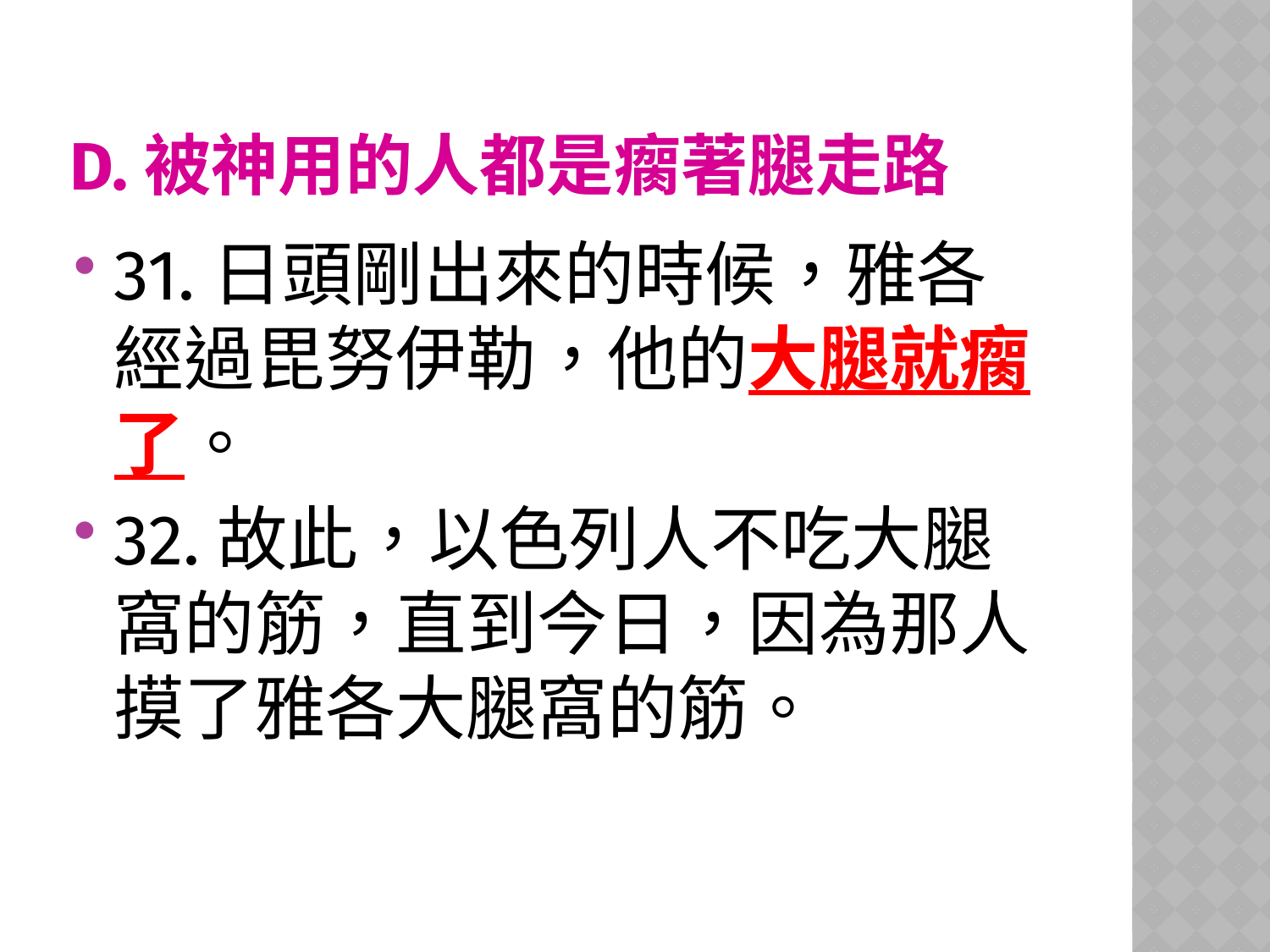

# d.被神用的人都是瘸著腿走路
31.日頭剛出來的時候，雅各經過毘努伊勒，他的大腿就瘸了。
32.故此，以色列人不吃大腿窩的筋，直到今日，因為那人摸了雅各大腿窩的筋。